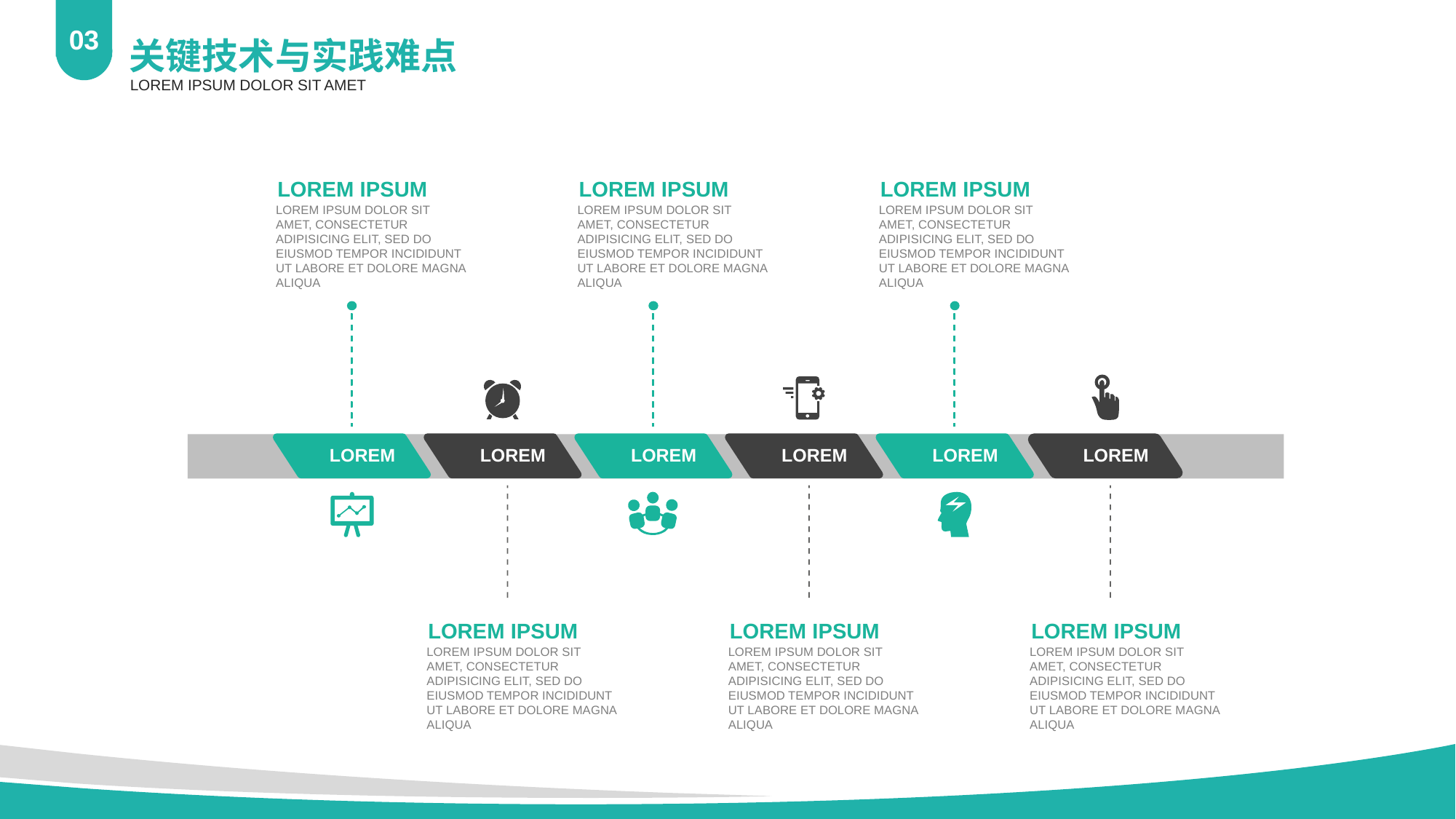

03
关键技术与实践难点
LOREM IPSUM DOLOR SIT AMET
LOREM IPSUM
LOREM IPSUM
LOREM IPSUM
LOREM IPSUM DOLOR SIT AMET, CONSECTETUR ADIPISICING ELIT, SED DO EIUSMOD TEMPOR INCIDIDUNT UT LABORE ET DOLORE MAGNA ALIQUA
LOREM IPSUM DOLOR SIT AMET, CONSECTETUR ADIPISICING ELIT, SED DO EIUSMOD TEMPOR INCIDIDUNT UT LABORE ET DOLORE MAGNA ALIQUA
LOREM IPSUM DOLOR SIT AMET, CONSECTETUR ADIPISICING ELIT, SED DO EIUSMOD TEMPOR INCIDIDUNT UT LABORE ET DOLORE MAGNA ALIQUA

LOREM
LOREM
LOREM
LOREM
LOREM
LOREM

LOREM IPSUM
LOREM IPSUM
LOREM IPSUM
LOREM IPSUM DOLOR SIT AMET, CONSECTETUR ADIPISICING ELIT, SED DO EIUSMOD TEMPOR INCIDIDUNT UT LABORE ET DOLORE MAGNA ALIQUA
LOREM IPSUM DOLOR SIT AMET, CONSECTETUR ADIPISICING ELIT, SED DO EIUSMOD TEMPOR INCIDIDUNT UT LABORE ET DOLORE MAGNA ALIQUA
LOREM IPSUM DOLOR SIT AMET, CONSECTETUR ADIPISICING ELIT, SED DO EIUSMOD TEMPOR INCIDIDUNT UT LABORE ET DOLORE MAGNA ALIQUA